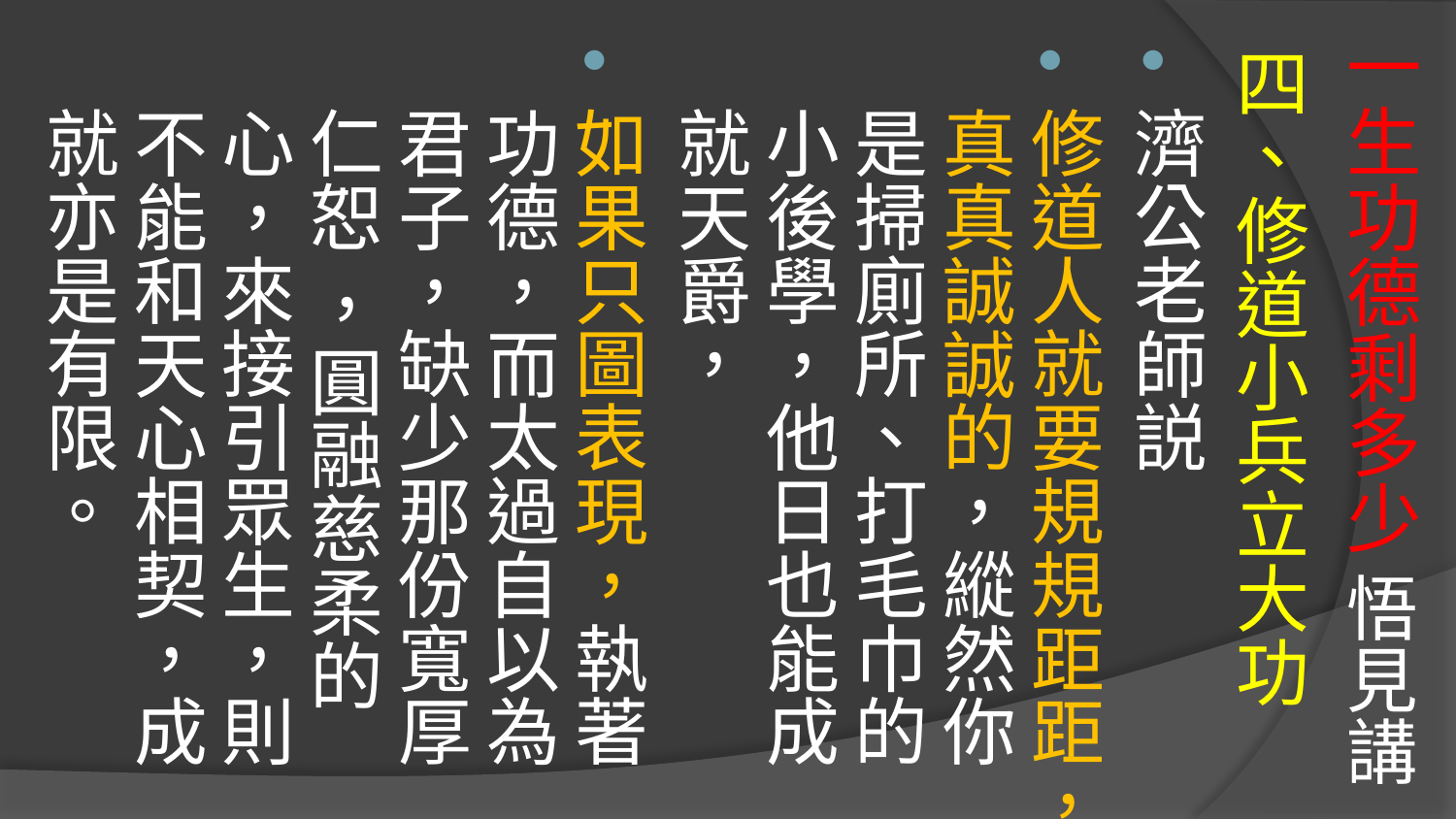

# 一生功德剩多少 悟見講
四、修道小兵立大功
濟公老師説
修道人就要規規距距，真真誠誠的，縱然你是掃廁所、打毛巾的小後學，他日也能成就天爵，
如果只圖表現，執著功德，而太過自以為君子，缺少那份寬厚仁恕 ，圓融慈柔的心，來接引眾生，則不能和天心相契，成就亦是有限。